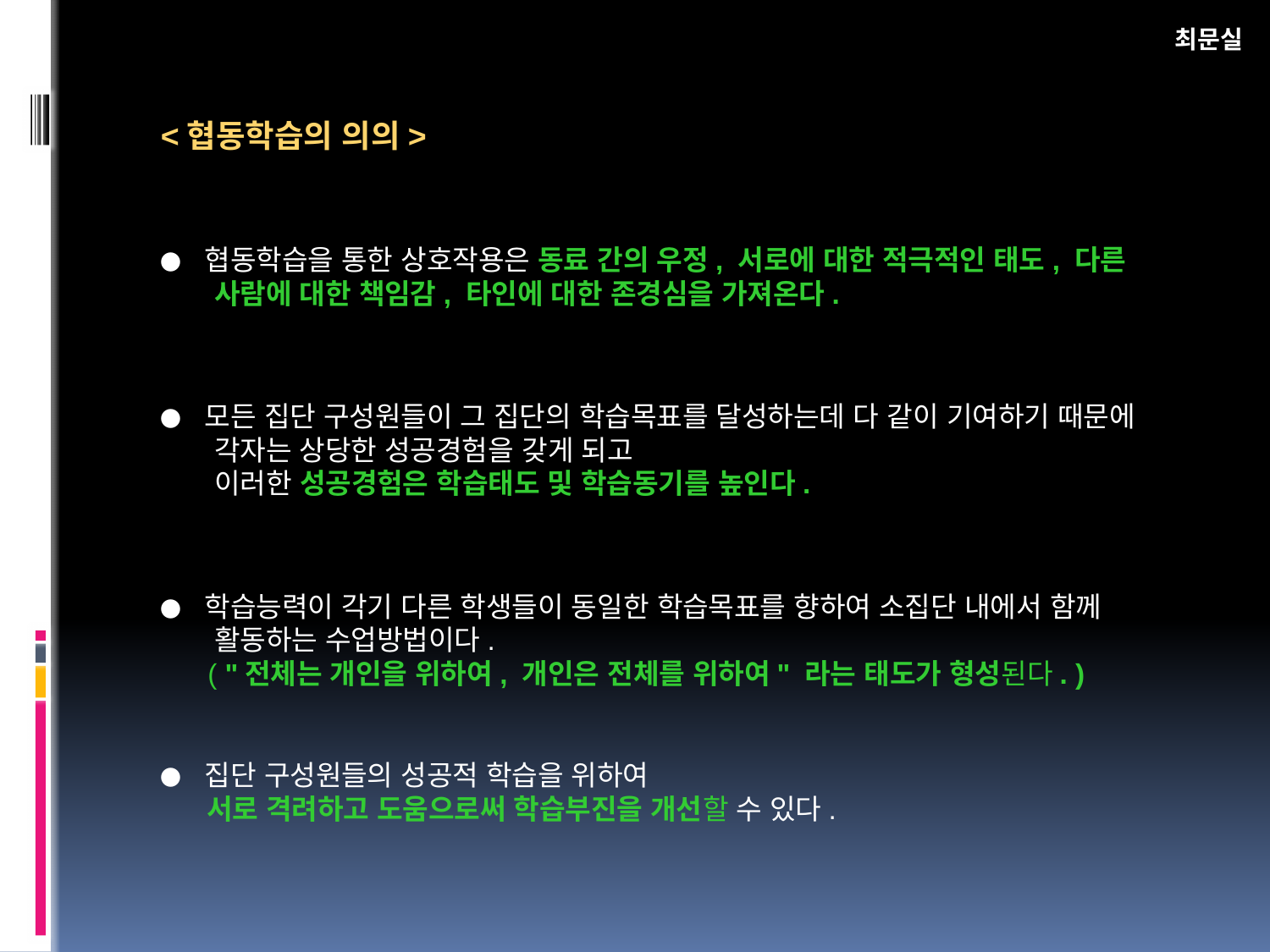

최문실

<협동학습의 의의>

●   협동학습을 통한 상호작용은 동료 간의 우정, 서로에 대한 적극적인 태도, 다른
      사람에 대한 책임감, 타인에 대한 존경심을 가져온다.

●   모든 집단 구성원들이 그 집단의 학습목표를 달성하는데 다 같이 기여하기 때문에
      각자는 상당한 성공경험을 갖게 되고
      이러한 성공경험은 학습태도 및 학습동기를 높인다.

●   학습능력이 각기 다른 학생들이 동일한 학습목표를 향하여 소집단 내에서 함께
      활동하는 수업방법이다.
      ( "전체는 개인을 위하여, 개인은 전체를 위하여" 라는 태도가 형성된다. )

●   집단 구성원들의 성공적 학습을 위하여
     서로 격려하고 도움으로써 학습부진을 개선할 수 있다.